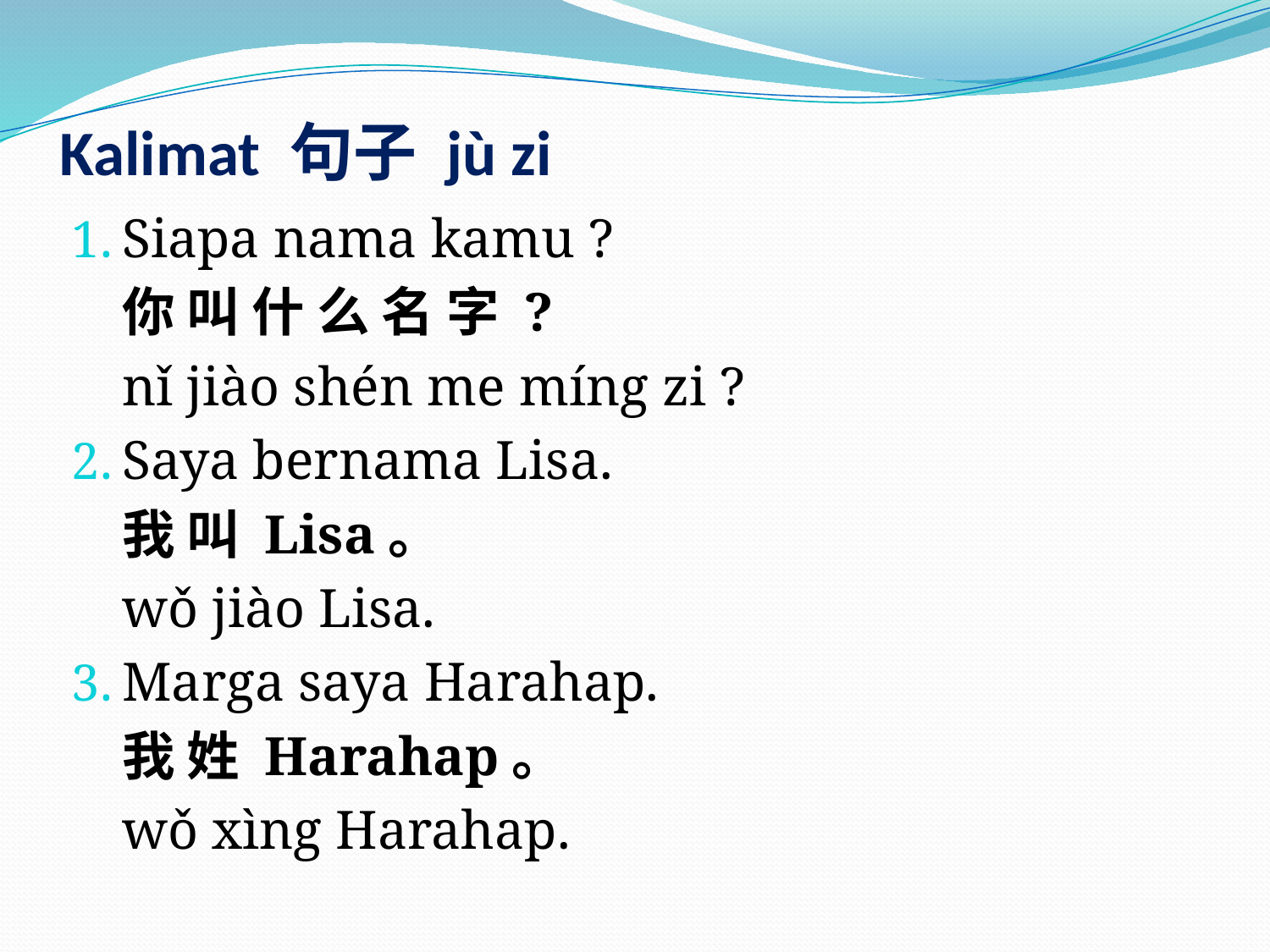

# Kalimat 句子 jù zi
Siapa nama kamu ?
你 叫 什 么 名 字 ?
nǐ jiào shén me míng zi ?
Saya bernama Lisa.
	我 叫 Lisa。
	wǒ jiào Lisa.
Marga saya Harahap.
	我 姓 Harahap。
	wǒ xìng Harahap.